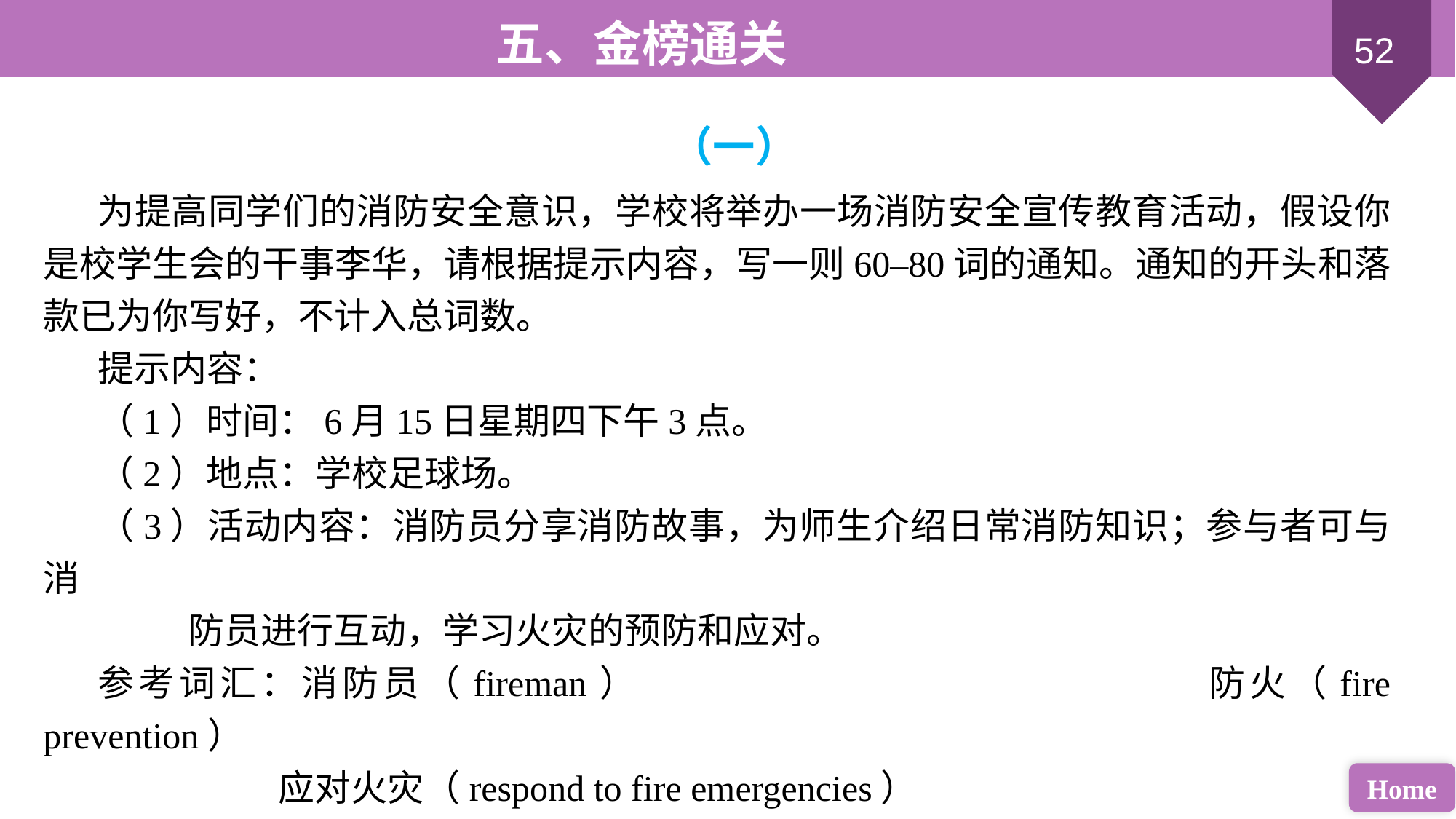

（一）
为提高同学们的消防安全意识，学校将举办一场消防安全宣传教育活动，假设你是校学生会的干事李华，请根据提示内容，写一则60–80词的通知。通知的开头和落款已为你写好，不计入总词数。
提示内容：
（1）时间：6月15日星期四下午3点。
（2）地点：学校足球场。
（3）活动内容：消防员分享消防故事，为师生介绍日常消防知识；参与者可与消
          防员进行互动，学习火灾的预防和应对。
参考词汇：消防员（fireman） 					防火（fire prevention）
                     应对火灾（respond to fire emergencies）